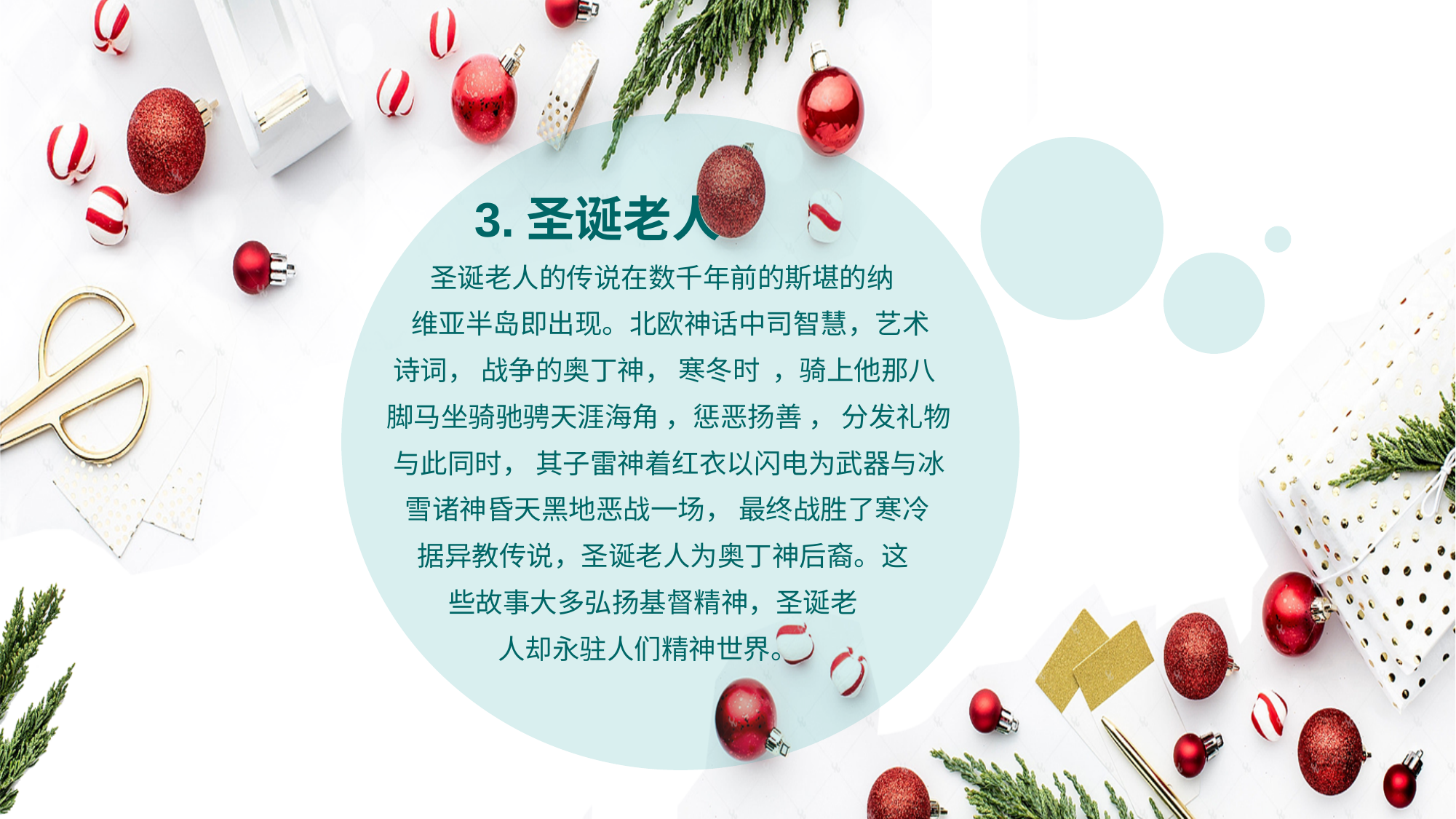

3.圣诞老人
              圣诞老人的传说在数千年前的斯堪的纳
           维亚半岛即出现。北欧神话中司智慧，艺术
        诗词， 战争的奥丁神， 寒冬时  ，骑上他那八
       脚马坐骑驰骋天涯海角 ，惩恶扬善 ， 分发礼物
        与此同时， 其子雷神着红衣以闪电为武器与冰
          雪诸神昏天黑地恶战一场， 最终战胜了寒冷
            据异教传说，圣诞老人为奥丁神后裔。这
                 些故事大多弘扬基督精神，圣诞老
                         人却永驻人们精神世界。